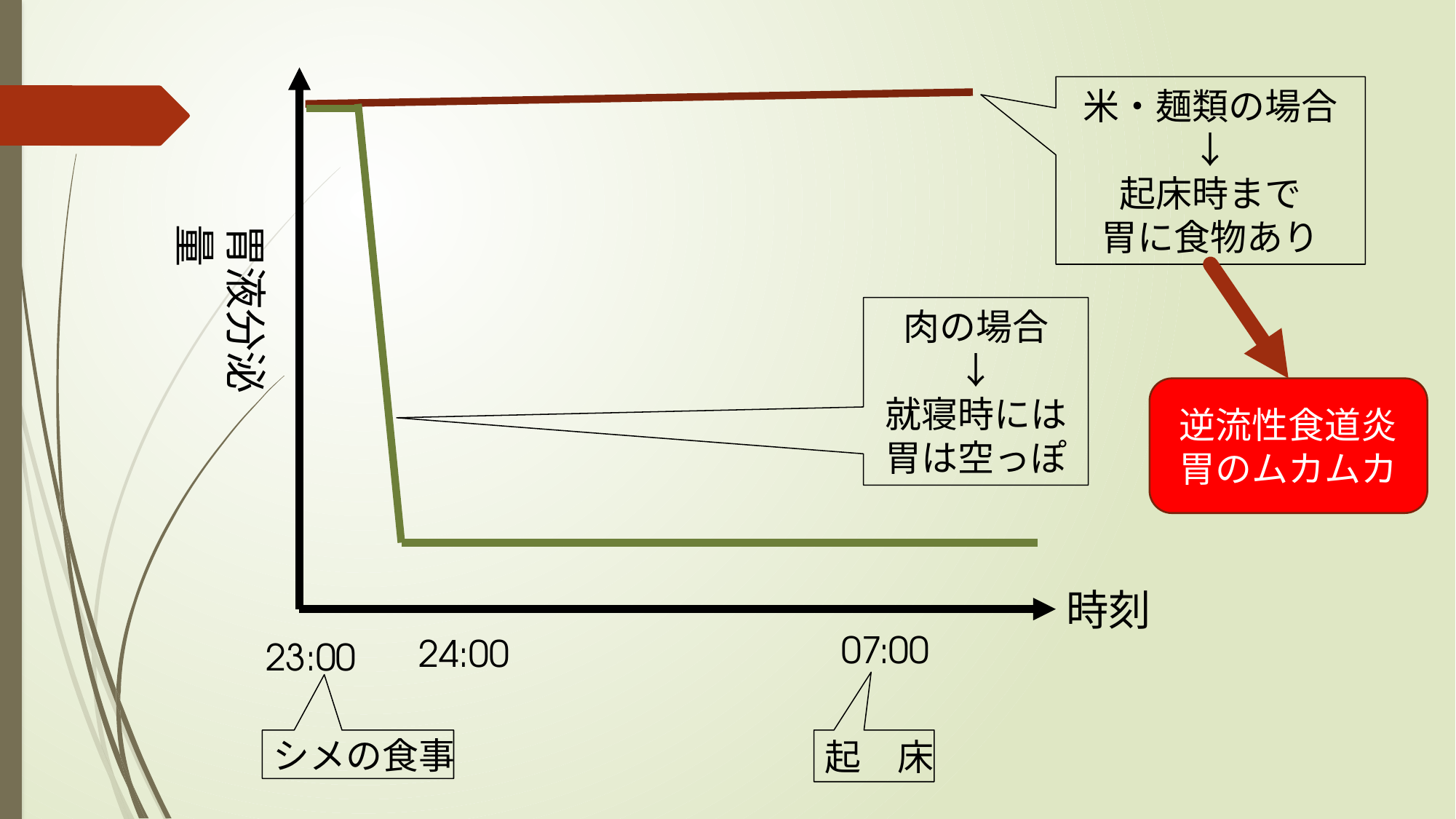

米・麺類の場合
↓
起床時まで
胃に食物あり
胃液分泌量
逆流性食道炎
胃のムカムカ
肉の場合
↓
就寝時には
胃は空っぽ
時刻
07:00
24:00
23:00
シメの食事
起　床